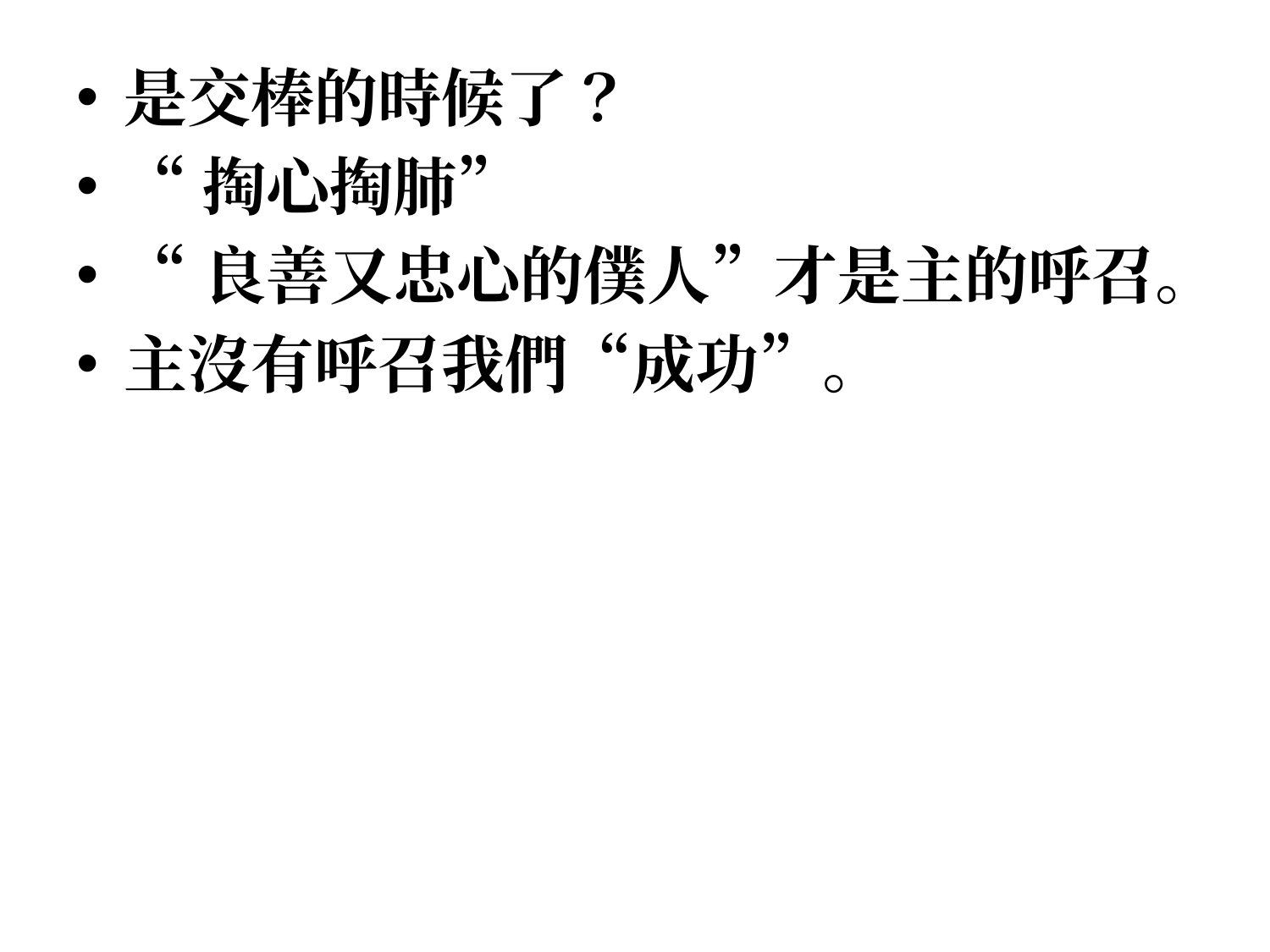

是交棒的時候了？
“掏心掏肺”
“良善又忠心的僕人”才是主的呼召。
主沒有呼召我們“成功”。